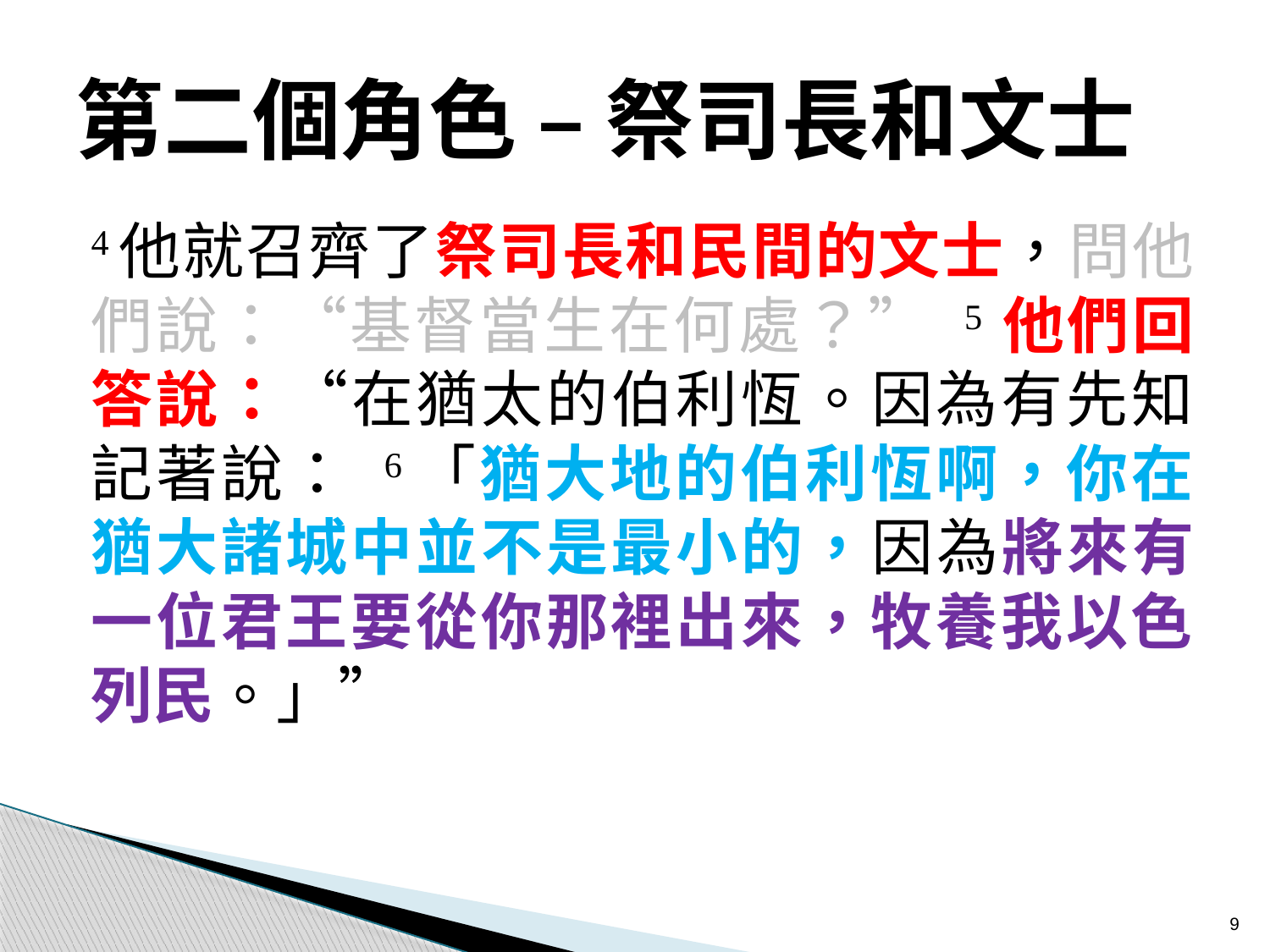

# 第二個角色 – 祭司長和文士
4他就召齊了祭司長和民間的文士，問他們說：“基督當生在何處？” 5 他們回答說：“在猶太的伯利恆。因為有先知記著說： 6「猶大地的伯利恆啊，你在猶大諸城中並不是最小的，因為將來有一位君王要從你那裡出來，牧養我以色列民。」”
9